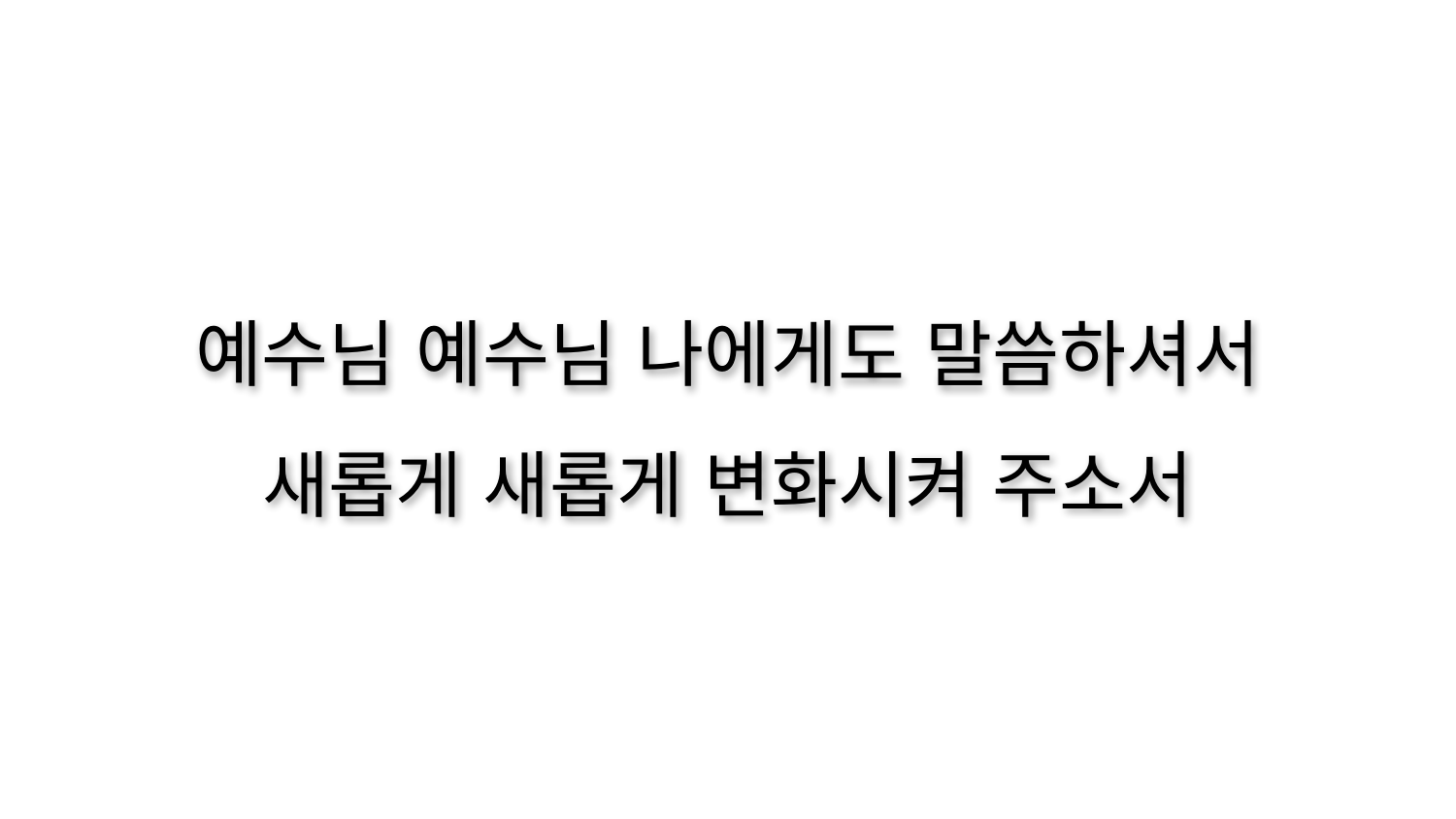

예수님 예수님 나에게도 말씀하셔서
새롭게 새롭게 변화시켜 주소서